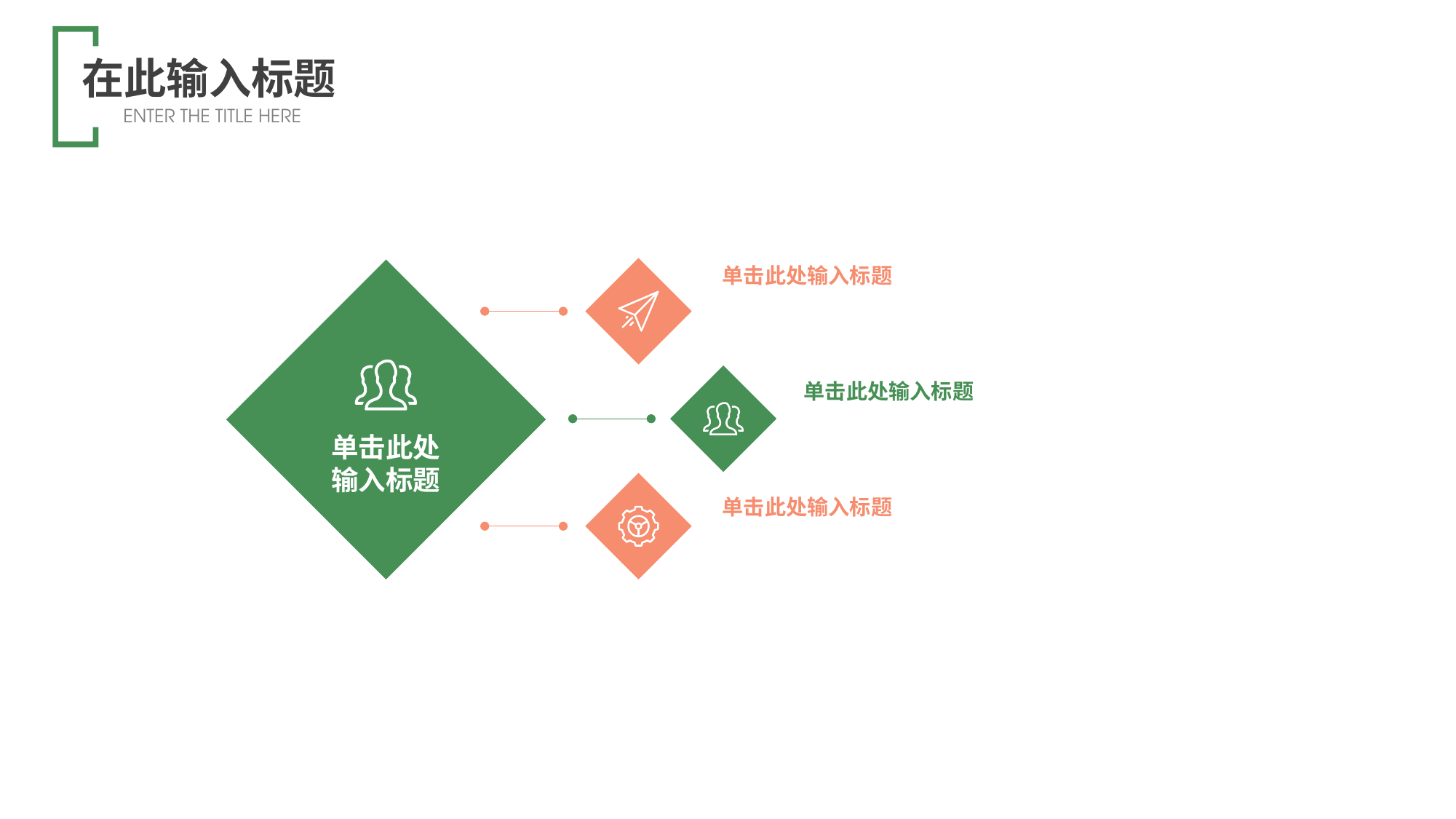

在此输入标题
ENTER THE TITLE HERE

单击此处输入标题

单击此处
输入标题

单击此处输入标题

单击此处输入标题